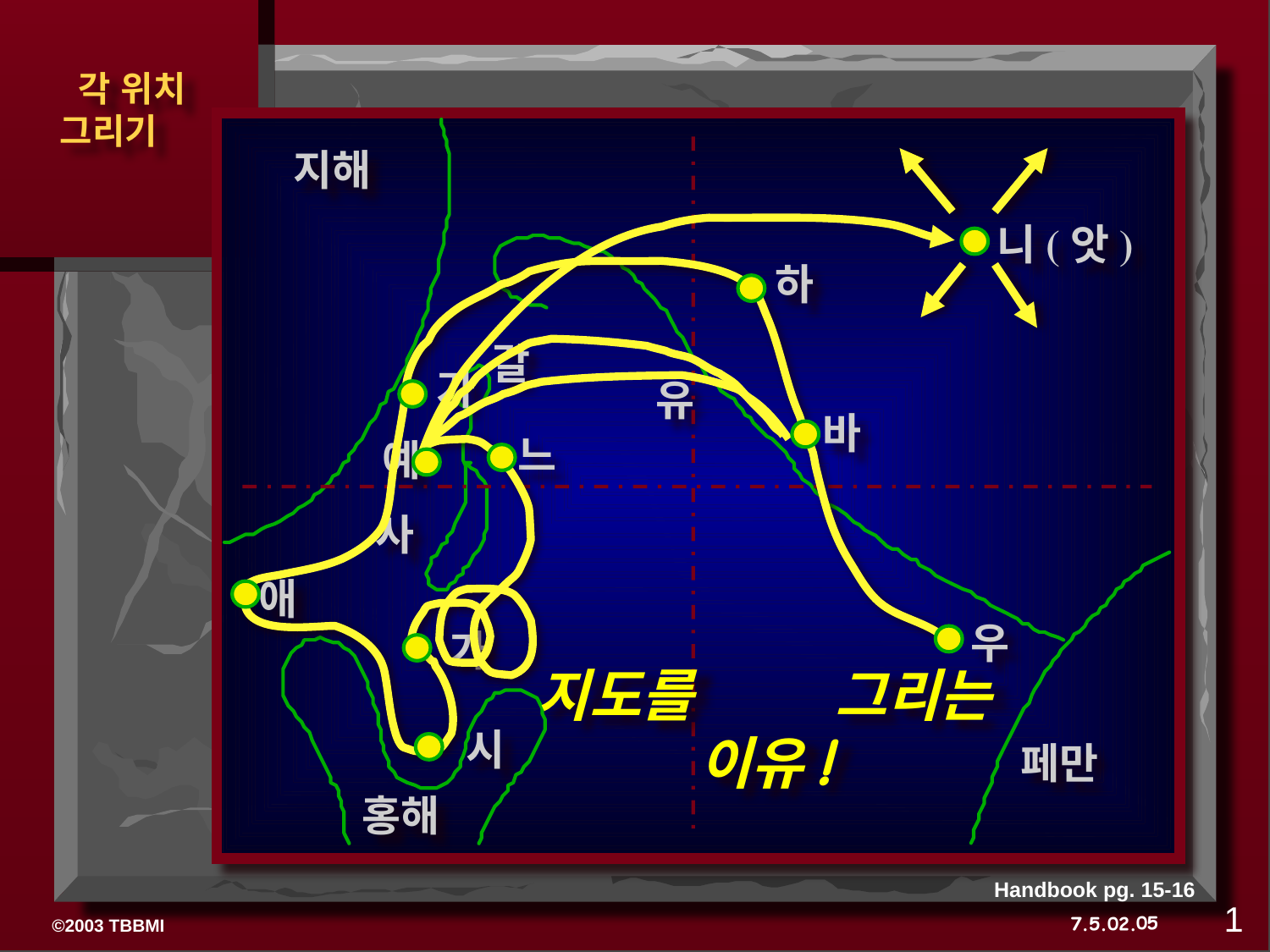

지해

니(앗)

하

갈

가

유

바

느
예

사

애

우
가

지도를         그리는 이유!
시
페만

홍해

Handbook pg. 15-16
1
05